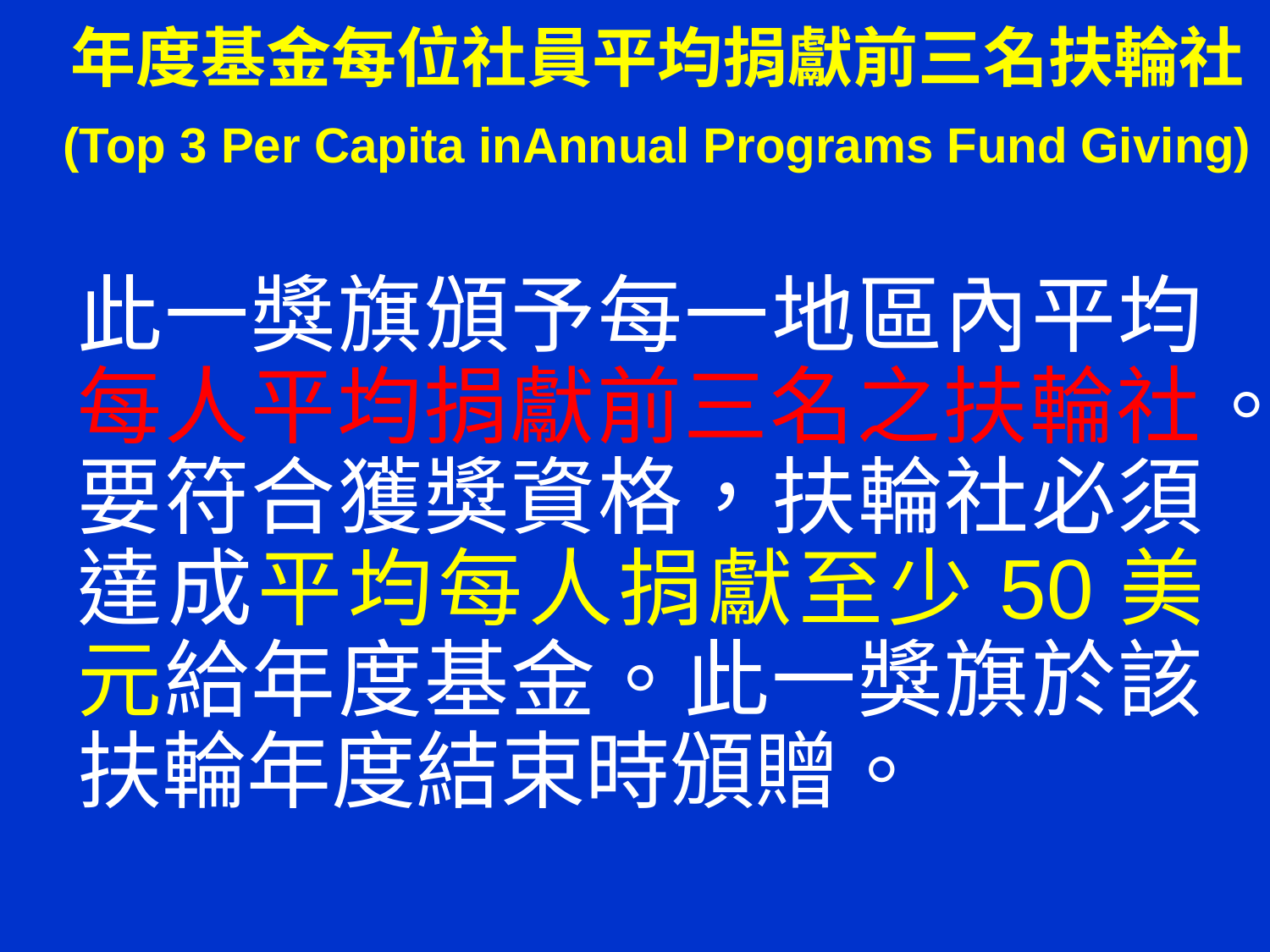

# 年度基金每位社員平均捐獻前三名扶輪社 (Top 3 Per Capita inAnnual Programs Fund Giving)
此一獎旗頒予每一地區內平均每人平均捐獻前三名之扶輪社。要符合獲獎資格，扶輪社必須達成平均每人捐獻至少50美元給年度基金。此一獎旗於該扶輪年度結束時頒贈。